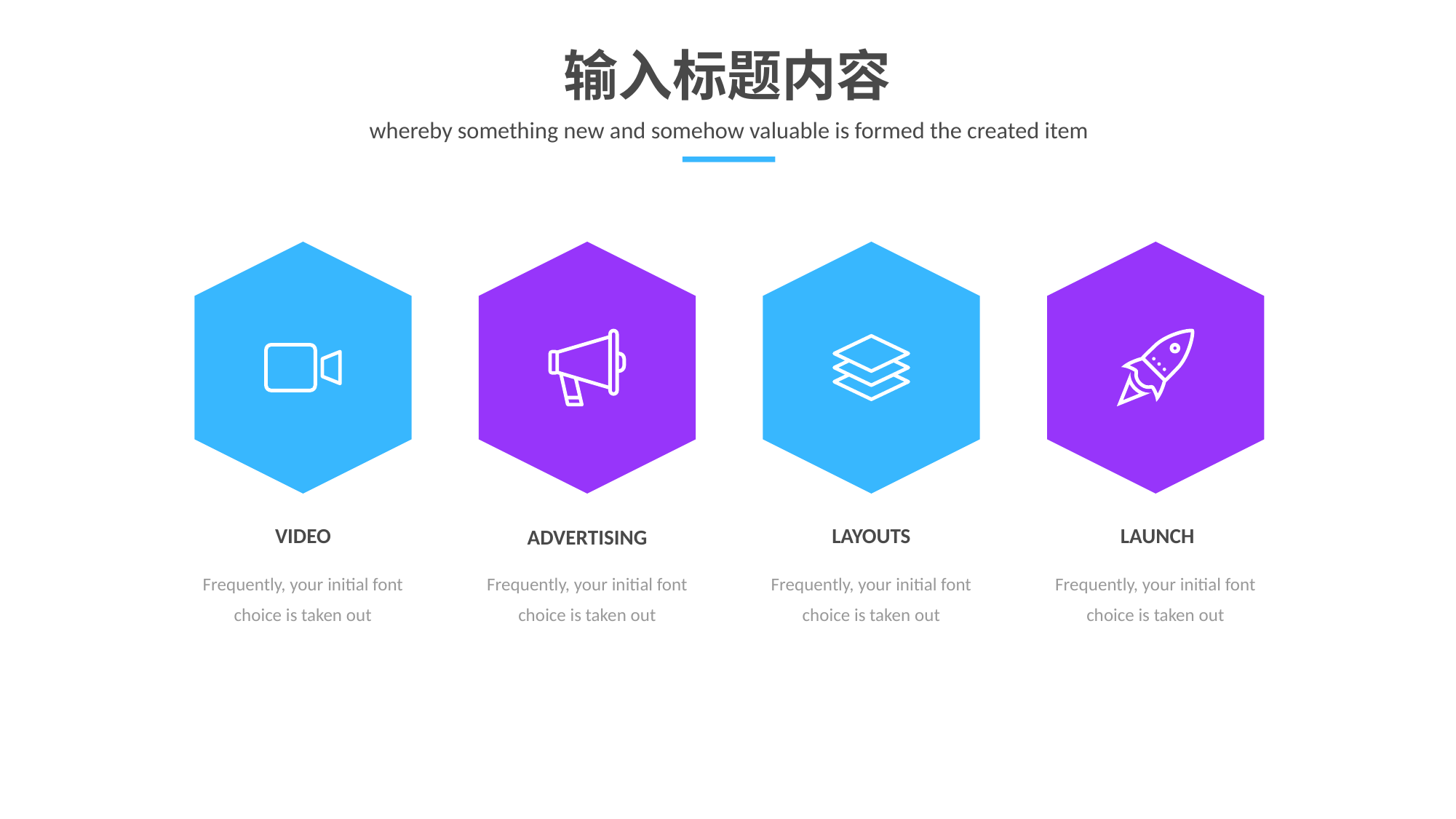

输入标题内容
whereby something new and somehow valuable is formed the created item

VIDEO
LAYOUTS
LAUNCH
ADVERTISING
Frequently, your initial font choice is taken out
Frequently, your initial font choice is taken out
Frequently, your initial font choice is taken out
Frequently, your initial font choice is taken out